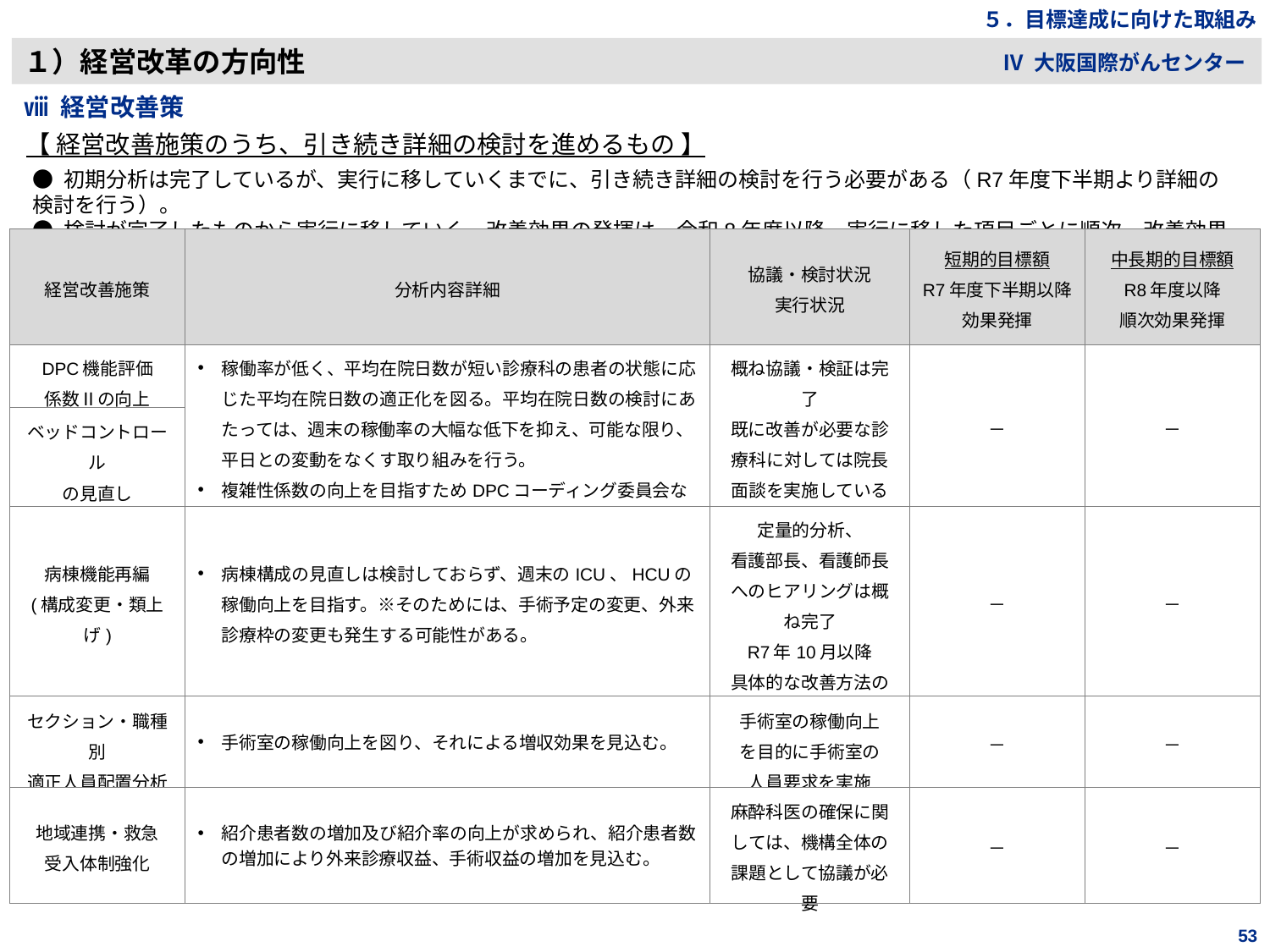

５．目標達成に向けた取組み
１）経営改革の方向性
Ⅳ 大阪国際がんセンター
ⅷ 経営改善策
【 経営改善施策のうち、引き続き詳細の検討を進めるもの 】
● 初期分析は完了しているが、実行に移していくまでに、引き続き詳細の検討を行う必要がある（R7年度下半期より詳細の検討を行う）。
● 検討が完了したものから実行に移していく。改善効果の発揮は、令和8年度以降、実行に移した項目ごとに順次、改善効果を発揮していく。
| 経営改善施策 | 分析内容詳細 | 協議・検討状況 実行状況 | 短期的目標額 R7年度下半期以降 効果発揮 | 中長期的目標額 R8年度以降 順次効果発揮 |
| --- | --- | --- | --- | --- |
| DPC機能評価 係数Ⅱの向上 | 稼働率が低く、平均在院日数が短い診療科の患者の状態に応じた平均在院日数の適正化を図る。平均在院日数の検討にあたっては、週末の稼働率の大幅な低下を抑え、可能な限り、平日との変動をなくす取り組みを行う。 複雑性係数の向上を目指すためDPCコーディング委員会などのDPC、診療報酬に係る会議体の強化を図っていく。 | 概ね協議・検証は完了 既に改善が必要な診療科に対しては院長面談を実施している | － | － |
| ベッドコントロール の見直し |  |  |  |  |
| 病棟機能再編 (構成変更・類上げ) | 病棟構成の見直しは検討しておらず、週末のICU、HCUの稼働向上を目指す。※そのためには、手術予定の変更、外来診療枠の変更も発生する可能性がある。 | 定量的分析、 看護部長、看護師長 へのヒアリングは概ね完了 R7年10月以降 具体的な改善方法の 立案が必要 | － | － |
| セクション・職種別 適正人員配置分析 | 手術室の稼働向上を図り、それによる増収効果を見込む。 | 手術室の稼働向上 を目的に手術室の 人員要求を実施 | － | － |
| 地域連携・救急 受入体制強化 | 紹介患者数の増加及び紹介率の向上が求められ、紹介患者数の増加により外来診療収益、手術収益の増加を見込む。 | 麻酔科医の確保に関しては、機構全体の課題として協議が必要 | － | － |
53